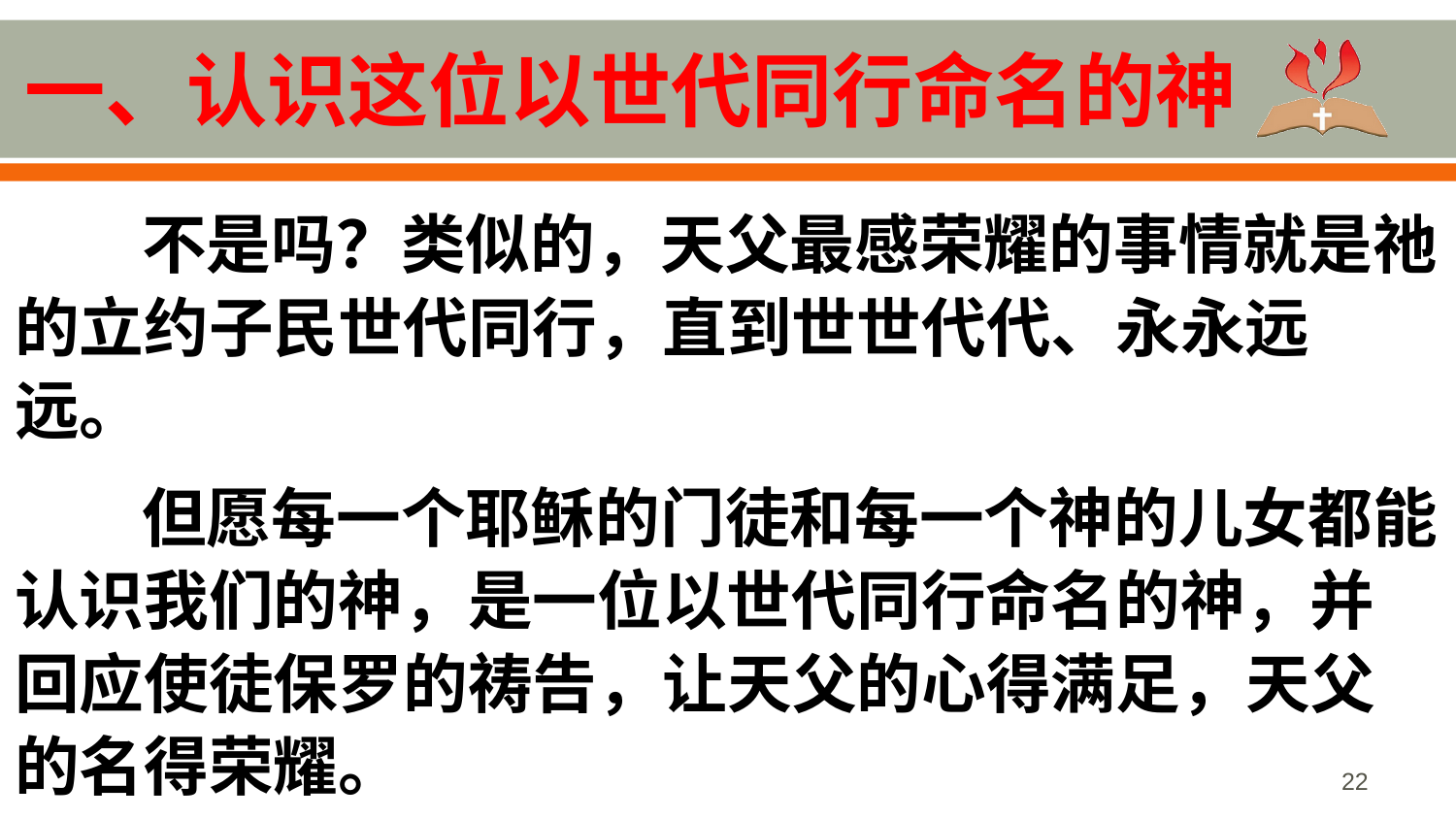

# 一、认识这位以世代同行命名的神
不是吗？类似的，天父最感荣耀的事情就是祂的立约子民世代同行，直到世世代代、永永远远。
但愿每一个耶稣的门徒和每一个神的儿女都能认识我们的神，是一位以世代同行命名的神，并回应使徒保罗的祷告，让天父的心得满足，天父的名得荣耀。

22